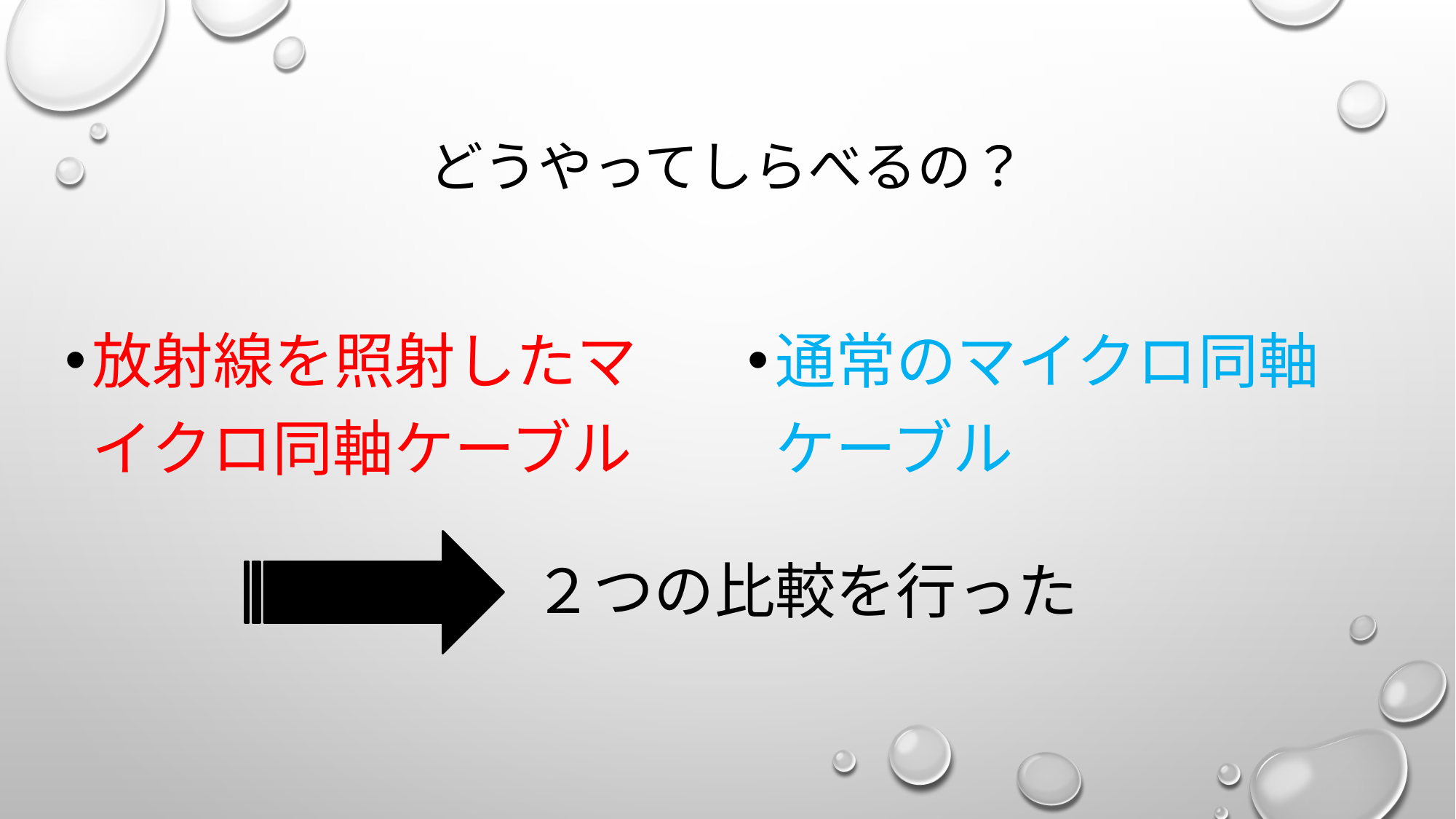

# どうやってしらべるの？
放射線を照射したマイクロ同軸ケーブル
通常のマイクロ同軸ケーブル

２つの比較を行った